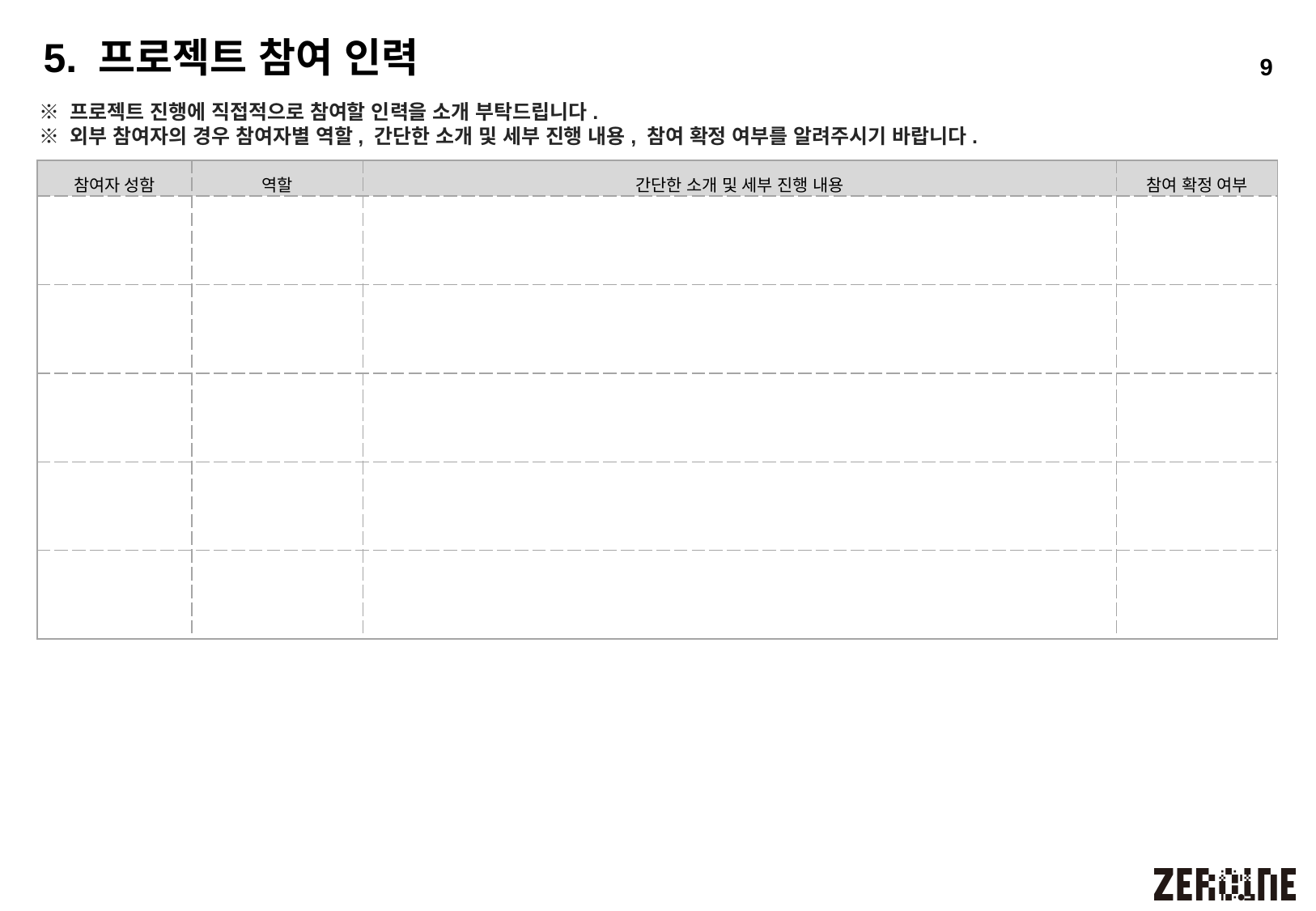

5. 프로젝트 참여 인력
9
※ 프로젝트 진행에 직접적으로 참여할 인력을 소개 부탁드립니다.
※ 외부 참여자의 경우 참여자별 역할, 간단한 소개 및 세부 진행 내용, 참여 확정 여부를 알려주시기 바랍니다.
| 참여자 성함 | 역할 | 간단한 소개 및 세부 진행 내용 | 참여 확정 여부 |
| --- | --- | --- | --- |
|  |  |  |  |
|  |  |  |  |
|  |  |  |  |
|  |  |  |  |
|  |  |  |  |